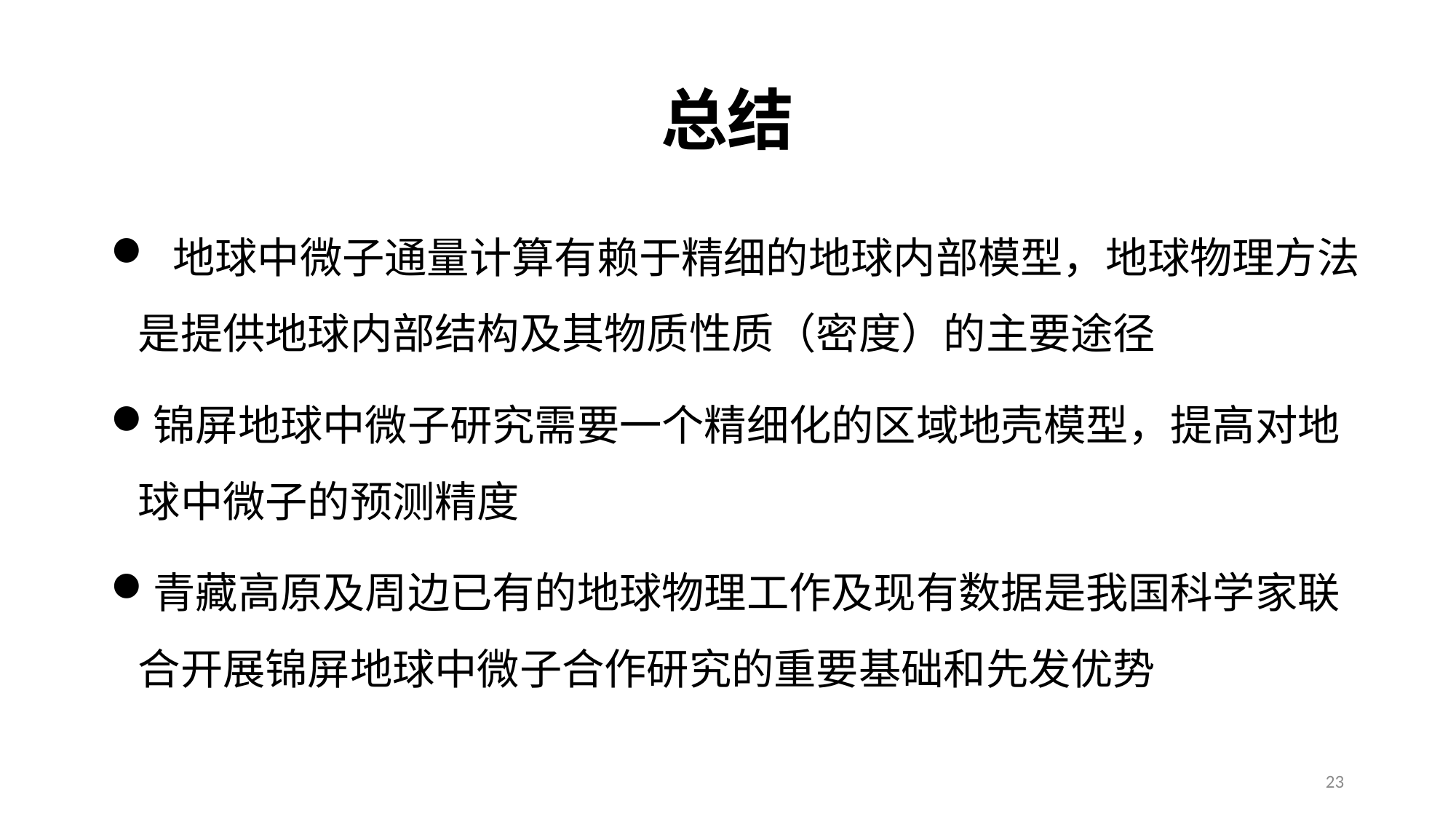

# 总结
 地球中微子通量计算有赖于精细的地球内部模型，地球物理方法是提供地球内部结构及其物质性质（密度）的主要途径
锦屏地球中微子研究需要一个精细化的区域地壳模型，提高对地球中微子的预测精度
青藏高原及周边已有的地球物理工作及现有数据是我国科学家联合开展锦屏地球中微子合作研究的重要基础和先发优势
23